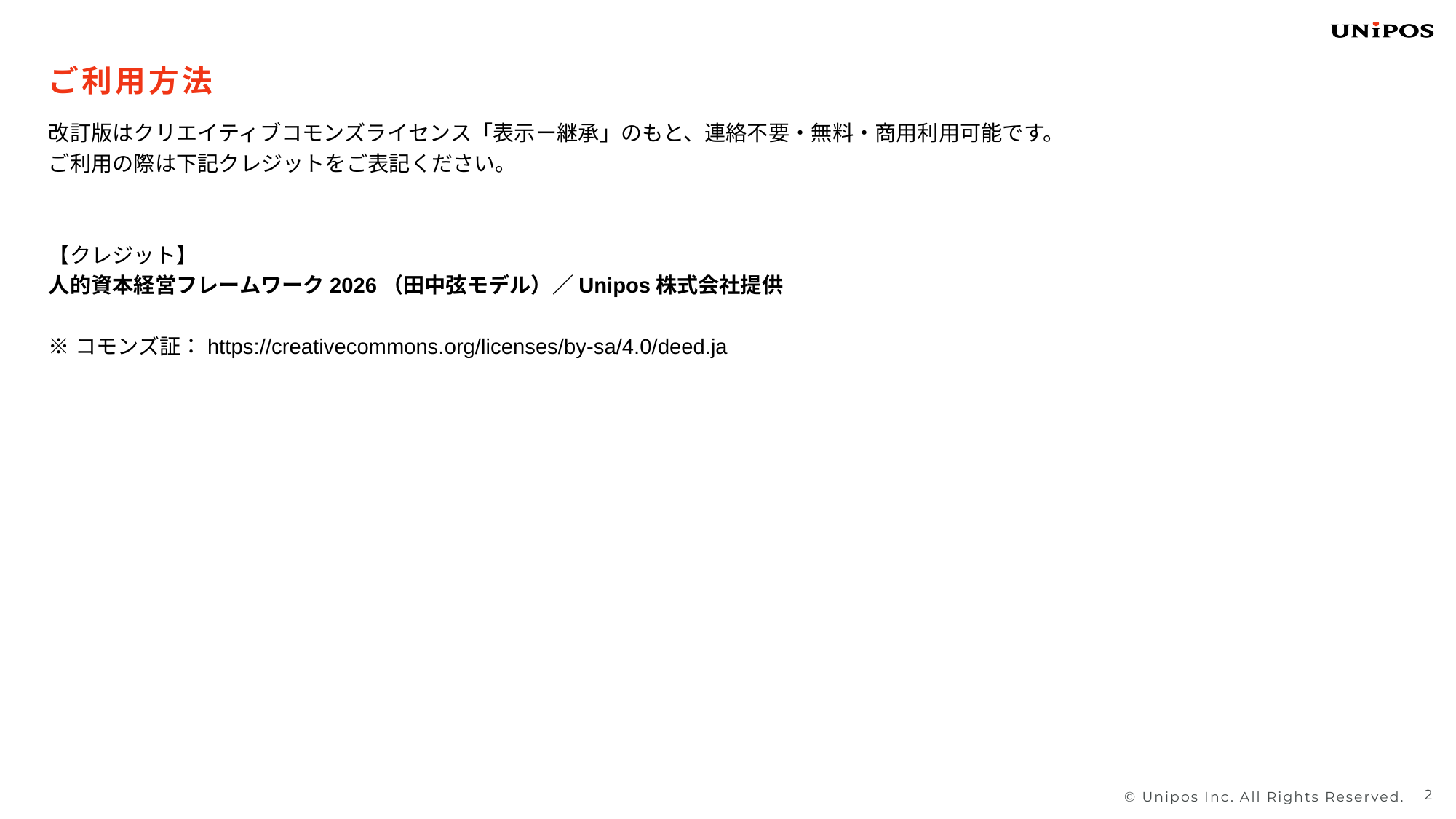

ご利用方法
改訂版はクリエイティブコモンズライセンス「表示ー継承」のもと、連絡不要・無料・商用利用可能です。
ご利用の際は下記クレジットをご表記ください。

【クレジット】
人的資本経営フレームワーク2026（田中弦モデル）／Unipos株式会社提供

※コモンズ証：https://creativecommons.org/licenses/by-sa/4.0/deed.ja